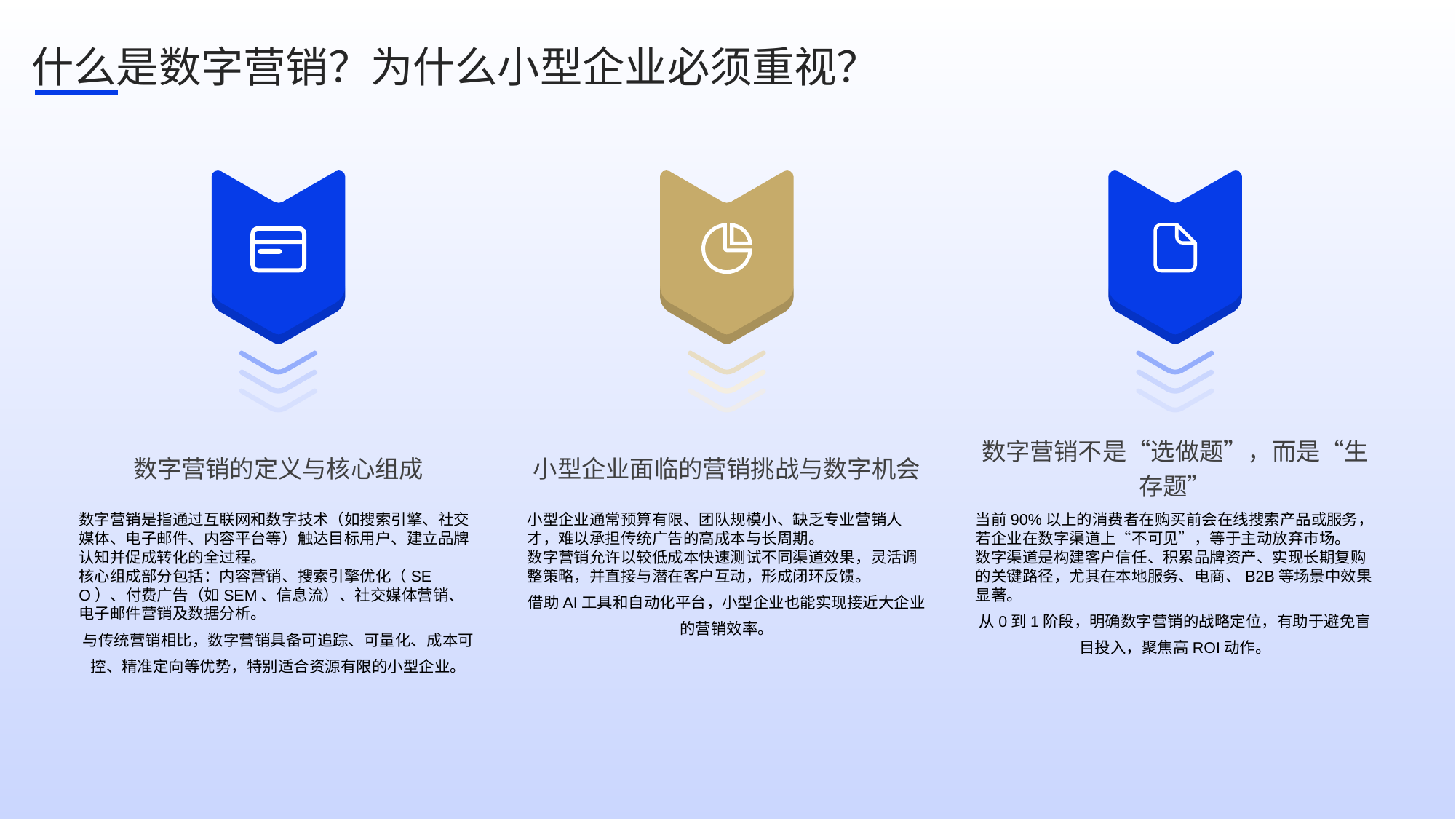

什么是数字营销？为什么小型企业必须重视？

数字营销的定义与核心组成
小型企业面临的营销挑战与数字机会
数字营销不是“选做题”，而是“生存题”
数字营销是指通过互联网和数字技术（如搜索引擎、社交媒体、电子邮件、内容平台等）触达目标用户、建立品牌认知并促成转化的全过程。
核心组成部分包括：内容营销、搜索引擎优化（SEO）、付费广告（如SEM、信息流）、社交媒体营销、电子邮件营销及数据分析。
与传统营销相比，数字营销具备可追踪、可量化、成本可控、精准定向等优势，特别适合资源有限的小型企业。
小型企业通常预算有限、团队规模小、缺乏专业营销人才，难以承担传统广告的高成本与长周期。
数字营销允许以较低成本快速测试不同渠道效果，灵活调整策略，并直接与潜在客户互动，形成闭环反馈。
借助AI工具和自动化平台，小型企业也能实现接近大企业的营销效率。
当前90%以上的消费者在购买前会在线搜索产品或服务，若企业在数字渠道上“不可见”，等于主动放弃市场。
数字渠道是构建客户信任、积累品牌资产、实现长期复购的关键路径，尤其在本地服务、电商、B2B等场景中效果显著。
从0到1阶段，明确数字营销的战略定位，有助于避免盲目投入，聚焦高ROI动作。